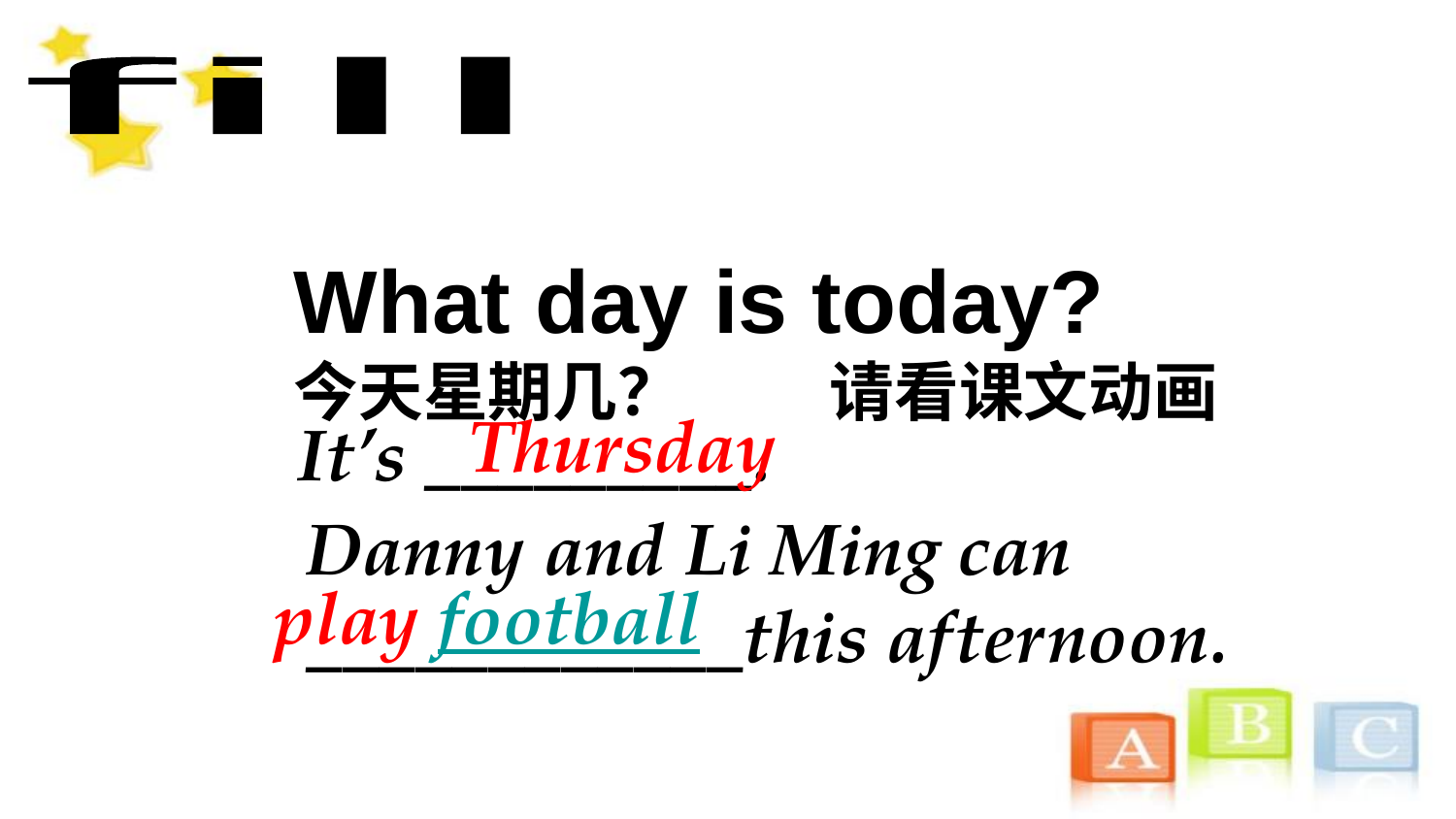

fill
What day is today?
今天星期几？          请看课文动画
Thursday
It’s _________.

Danny and Li Ming can
____________this afternoon.
play football